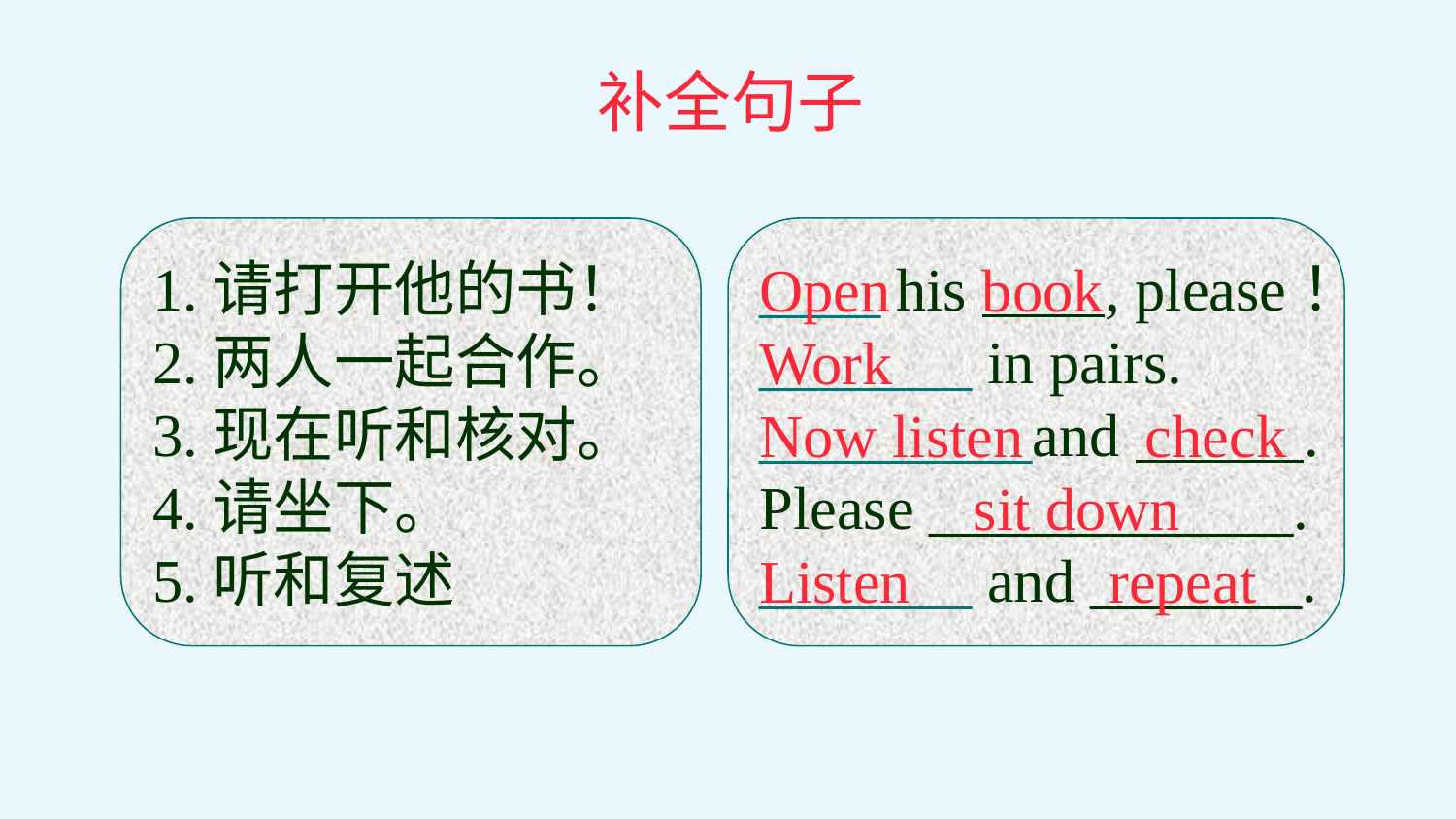

补全句子
1.请打开他的书！
2.两人一起合作。
3.现在听和核对。
4.请坐下。
5.听和复述
____ his         , please！
_______ in pairs.
_________and            .
Please ____________.
_______ and _______.
Open      book
Work
Now listen        check
              sit down
Listen             repeat